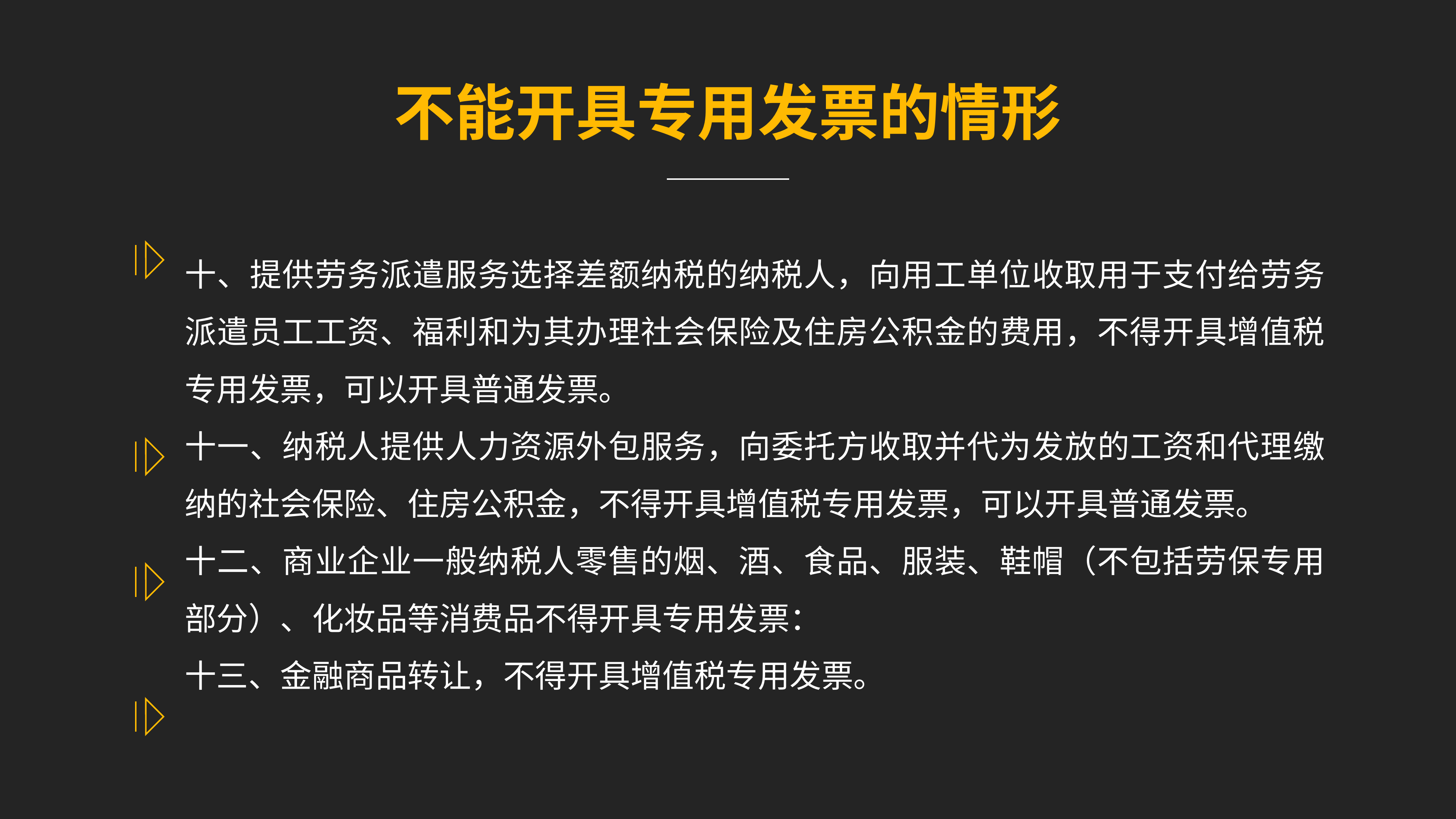

不能开具专用发票的情形

十、提供劳务派遣服务选择差额纳税的纳税人，向用工单位收取用于支付给劳务派遣员工工资、福利和为其办理社会保险及住房公积金的费用，不得开具增值税专用发票，可以开具普通发票。
十一、纳税人提供人力资源外包服务，向委托方收取并代为发放的工资和代理缴纳的社会保险、住房公积金，不得开具增值税专用发票，可以开具普通发票。
十二、商业企业一般纳税人零售的烟、酒、食品、服装、鞋帽（不包括劳保专用部分）、化妆品等消费品不得开具专用发票：
十三、金融商品转让，不得开具增值税专用发票。